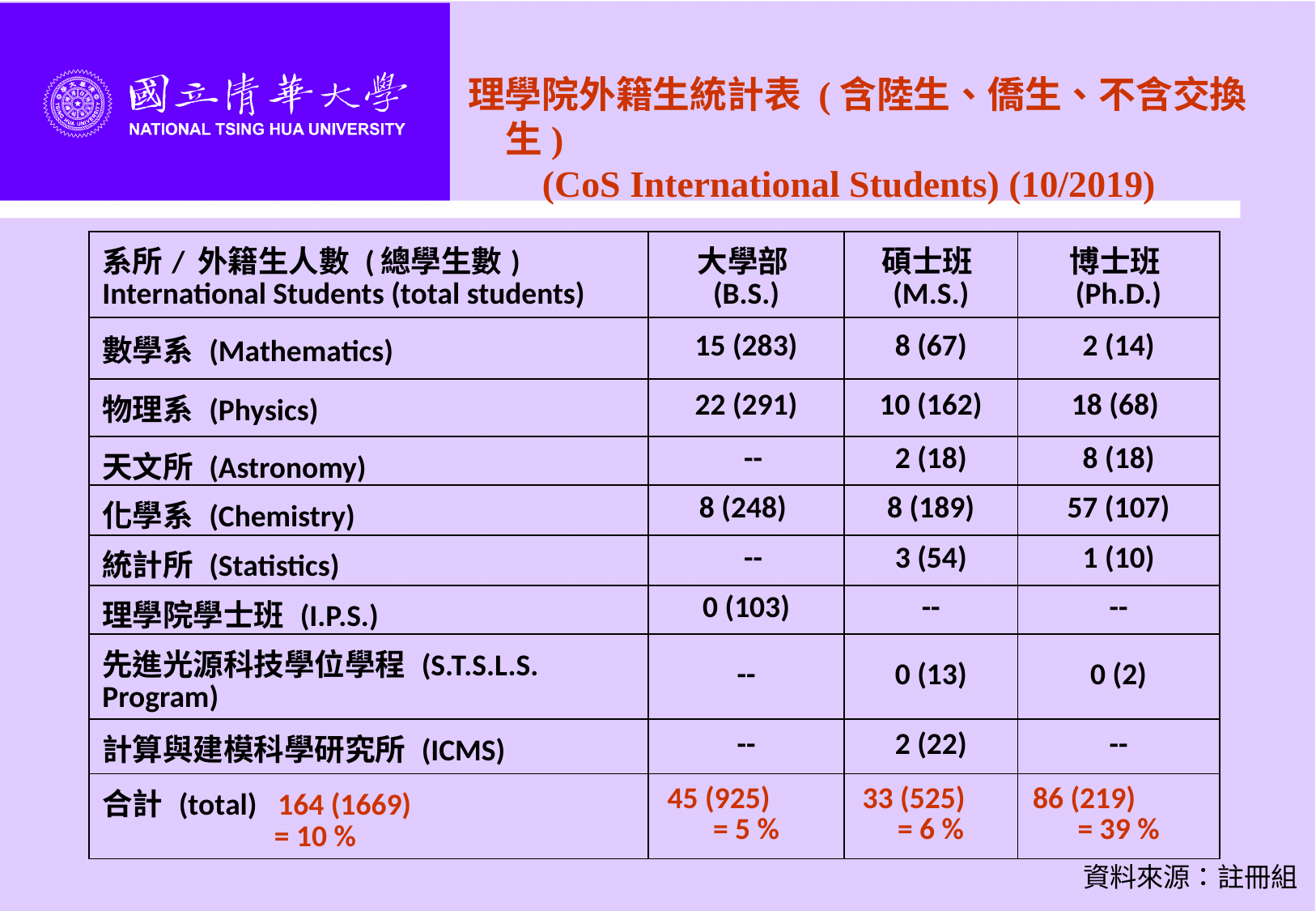

理學院外籍生統計表 (含陸生、僑生、不含交換生)
        (CoS International Students) (10/2019)

| 系所/ 外籍生人數 (總學生數) International Students (total students) | 大學部 (B.S.) | 碩士班 (M.S.) | 博士班 (Ph.D.) |
| --- | --- | --- | --- |
| 數學系 (Mathematics) | 15 (283) | 8 (67) | 2 (14) |
| 物理系 (Physics) | 22 (291) | 10 (162) | 18 (68) |
| 天文所 (Astronomy) | -- | 2 (18) | 8 (18) |
| 化學系 (Chemistry) | 8 (248) | 8 (189) | 57 (107) |
| 統計所 (Statistics) | -- | 3 (54) | 1 (10) |
| 理學院學士班 (I.P.S.) | 0 (103) | -- | -- |
| 先進光源科技學位學程 (S.T.S.L.S. Program) | -- | 0 (13) | 0 (2) |
| 計算與建模科學研究所 (ICMS) | -- | 2 (22) | -- |
| 合計 (total) 164 (1669) = 10 % | 45 (925) = 5 % | 33 (525) = 6 % | 86 (219) = 39 % |

資料來源：註冊組